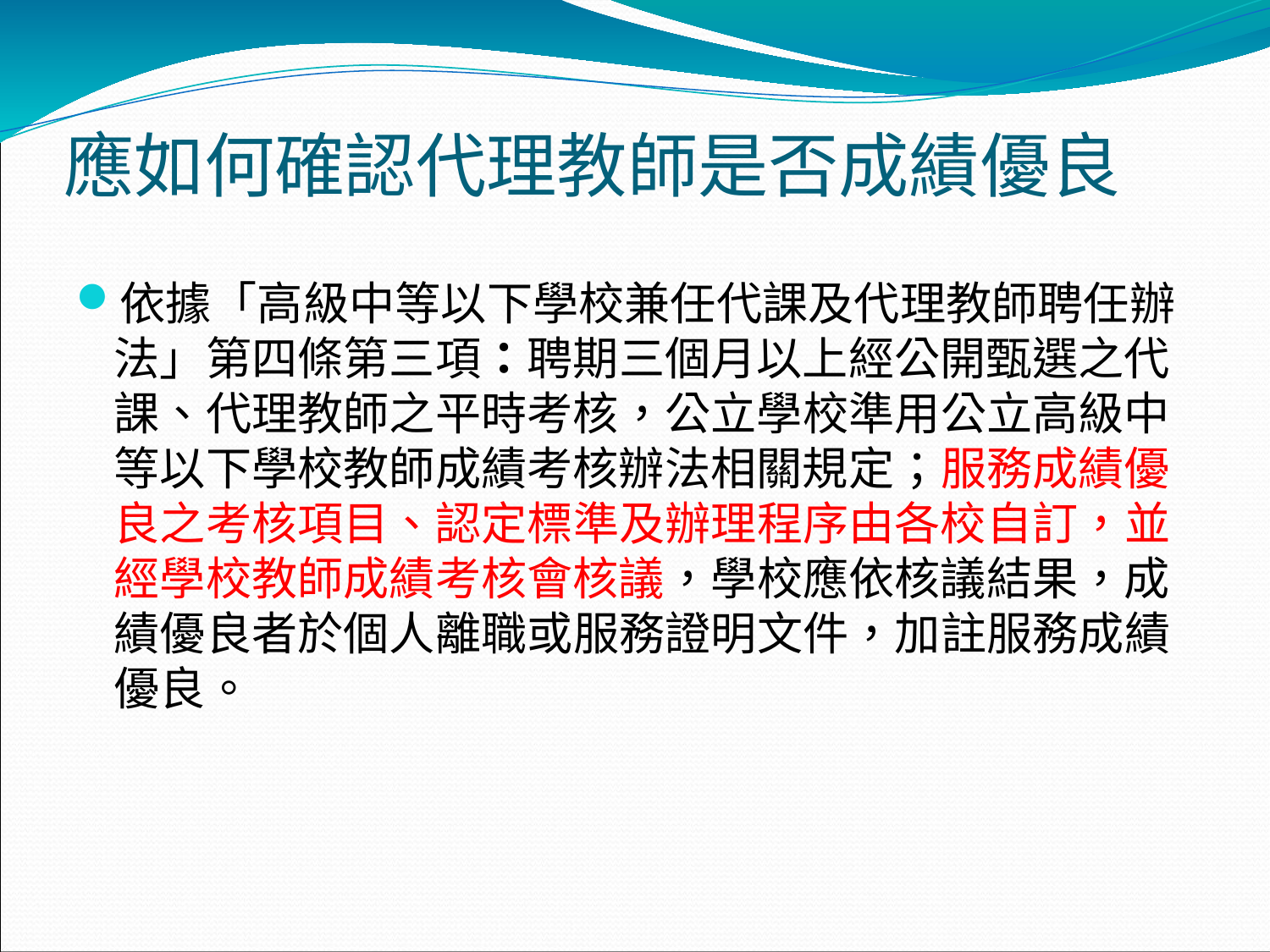

應如何確認代理教師是否成績優良
依據「高級中等以下學校兼任代課及代理教師聘任辦法」第四條第三項：聘期三個月以上經公開甄選之代課、代理教師之平時考核，公立學校準用公立高級中等以下學校教師成績考核辦法相關規定；服務成績優良之考核項目、認定標準及辦理程序由各校自訂，並經學校教師成績考核會核議，學校應依核議結果，成績優良者於個人離職或服務證明文件，加註服務成績優良。